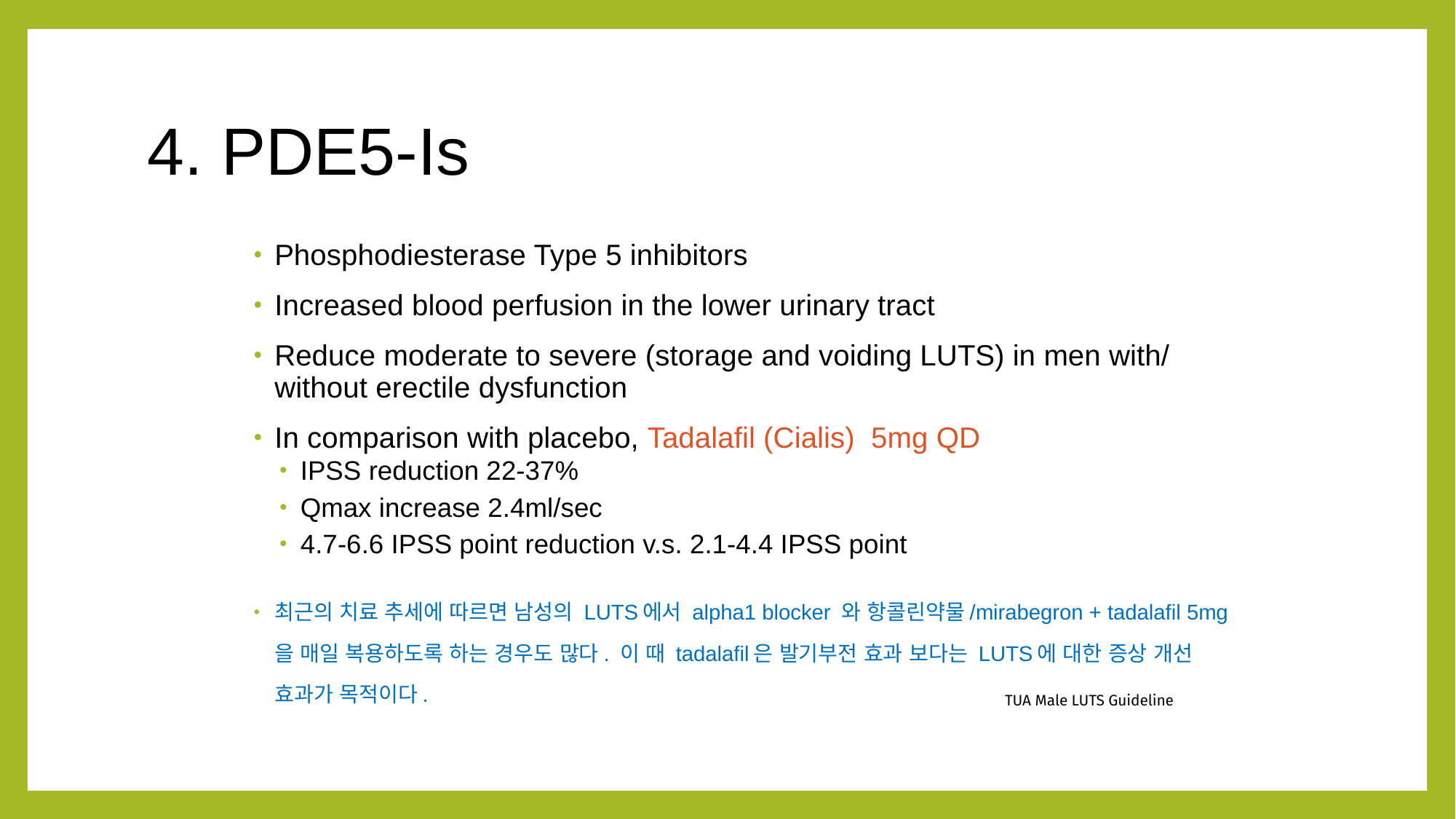

# 4. PDE5-Is
Phosphodiesterase Type 5 inhibitors
Increased blood perfusion in the lower urinary tract
Reduce moderate to severe (storage and voiding LUTS) in men with/without erectile dysfunction
In comparison with placebo, Tadalafil (Cialis)  5mg QD
IPSS reduction 22-37%
Qmax increase 2.4ml/sec
4.7-6.6 IPSS point reduction v.s. 2.1-4.4 IPSS point
최근의 치료 추세에 따르면 남성의 LUTS에서 alpha1 blocker 와 항콜린약물/mirabegron + tadalafil 5mg을 매일 복용하도록 하는 경우도 많다. 이 때 tadalafil은 발기부전 효과 보다는 LUTS에 대한 증상 개선 효과가 목적이다.
TUA Male LUTS Guideline